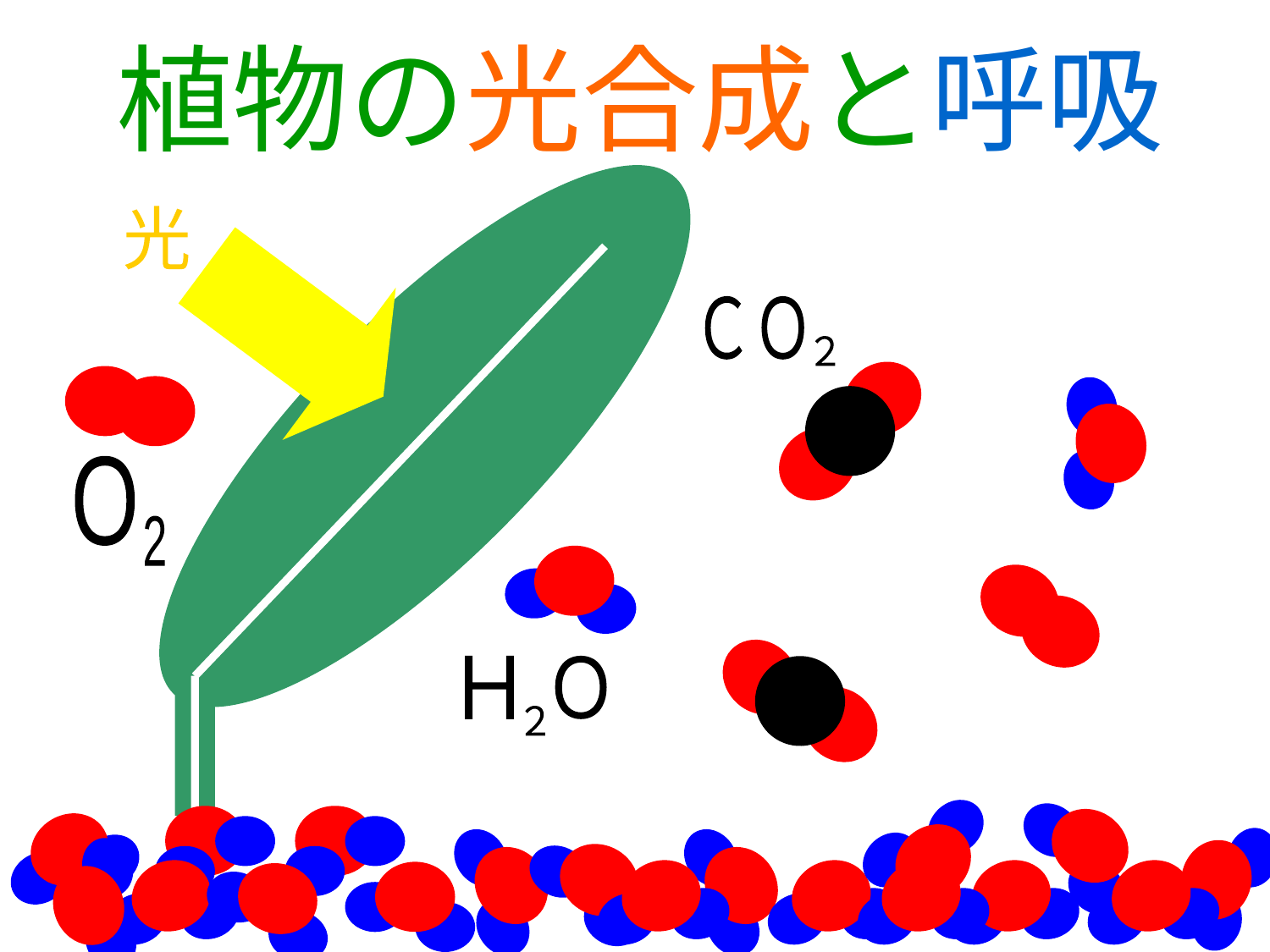

植物の光合成と呼吸

光

ＣＯ
２

O
2

Ｈ
Ｏ
２